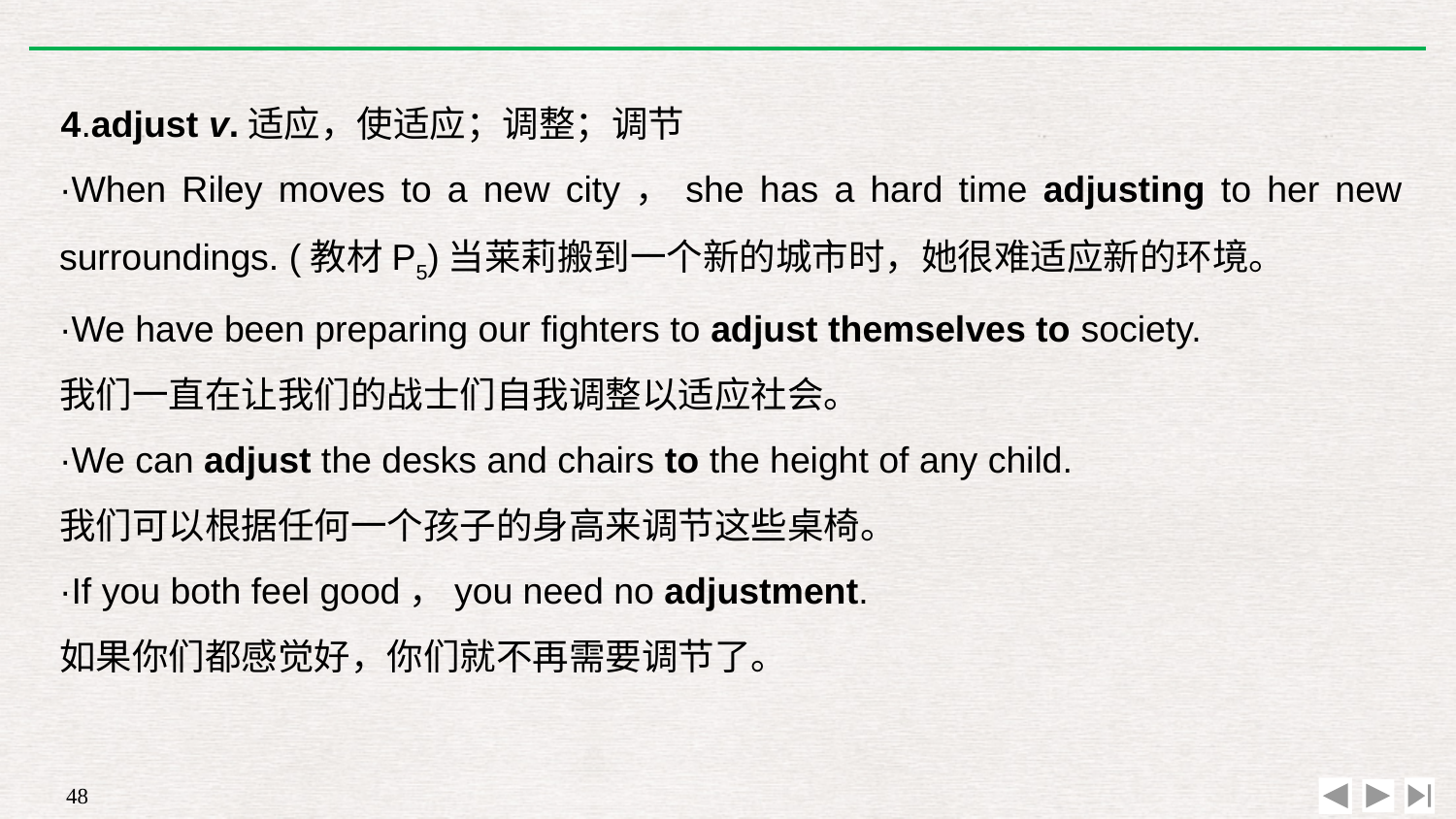

4.adjust v.适应，使适应；调整；调节
·When Riley moves to a new city，she has a hard time adjusting to her new surroundings. (教材P5)当莱莉搬到一个新的城市时，她很难适应新的环境。
·We have been preparing our fighters to adjust themselves to society.
我们一直在让我们的战士们自我调整以适应社会。
·We can adjust the desks and chairs to the height of any child.
我们可以根据任何一个孩子的身高来调节这些桌椅。
·If you both feel good，you need no adjustment.
如果你们都感觉好，你们就不再需要调节了。